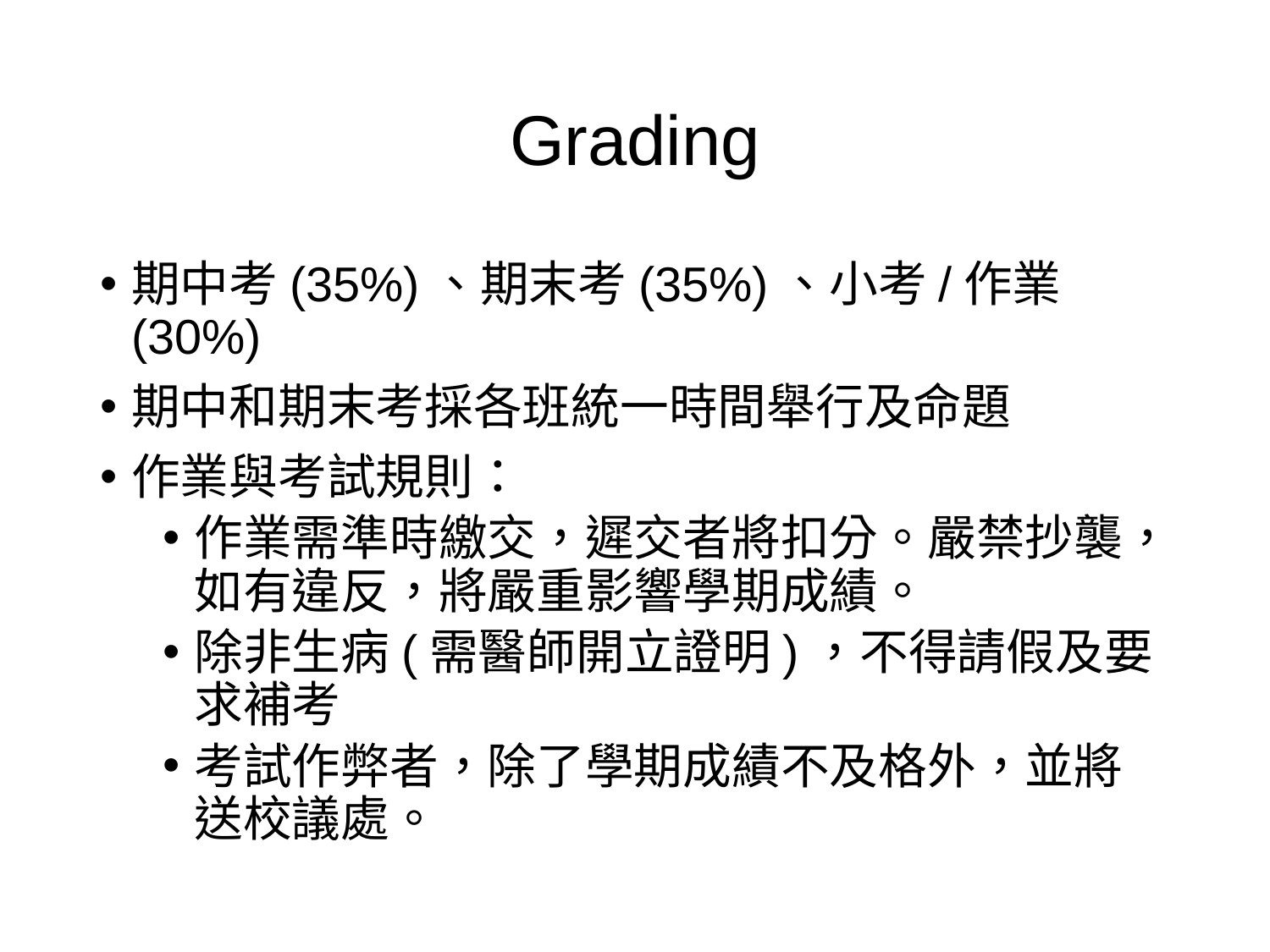

# Grading
期中考(35%)、期末考(35%)、小考/作業 (30%)
期中和期末考採各班統一時間舉行及命題
作業與考試規則：
作業需準時繳交，遲交者將扣分。嚴禁抄襲，如有違反，將嚴重影響學期成績。
除非生病(需醫師開立證明)，不得請假及要求補考
考試作弊者，除了學期成績不及格外，並將送校議處。